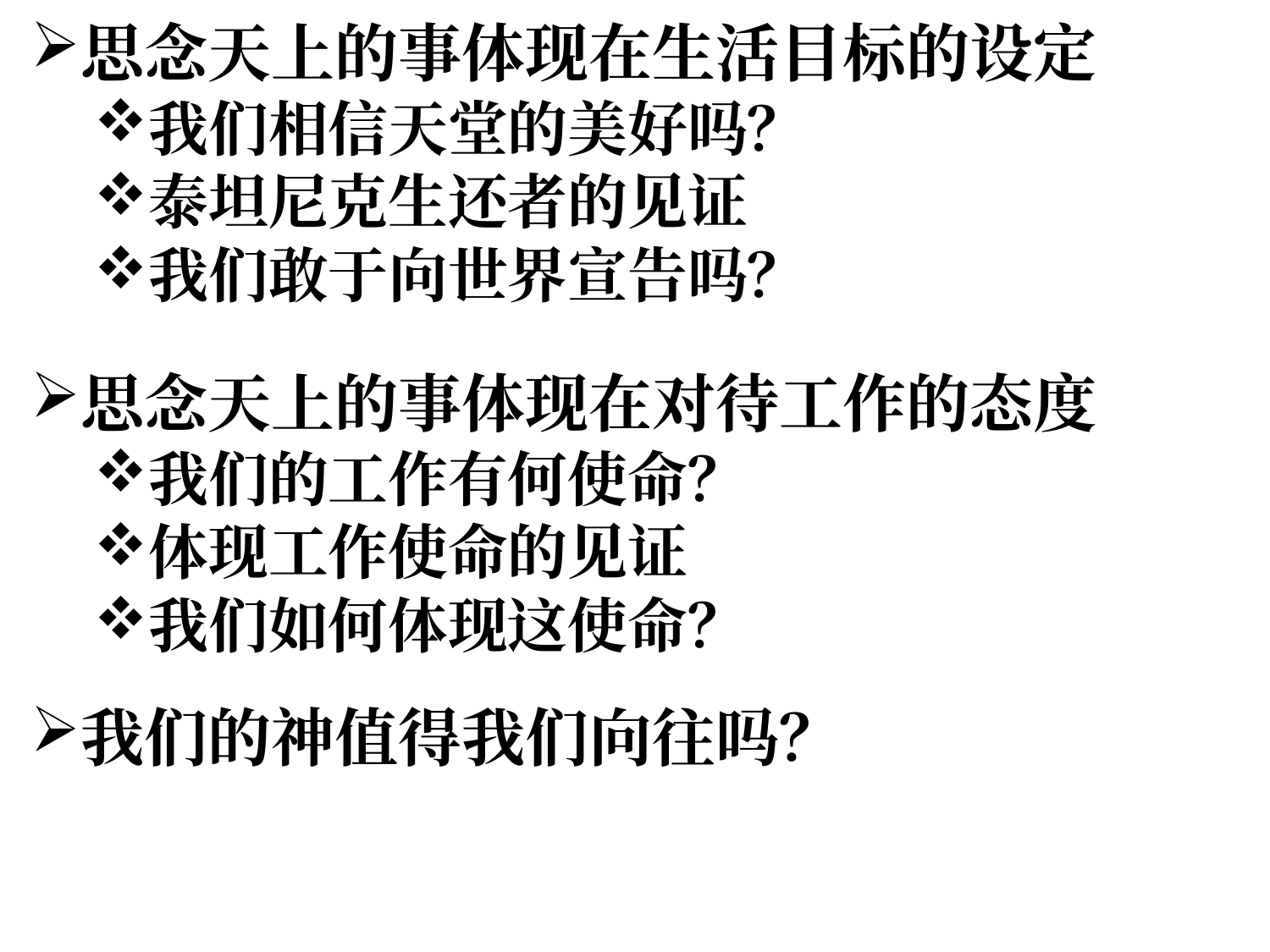

思念天上的事体现在生活目标的设定
我们相信天堂的美好吗？
泰坦尼克生还者的见证
我们敢于向世界宣告吗？

思念天上的事体现在对待工作的态度
我们的工作有何使命？
体现工作使命的见证
我们如何体现这使命？

我们的神值得我们向往吗？